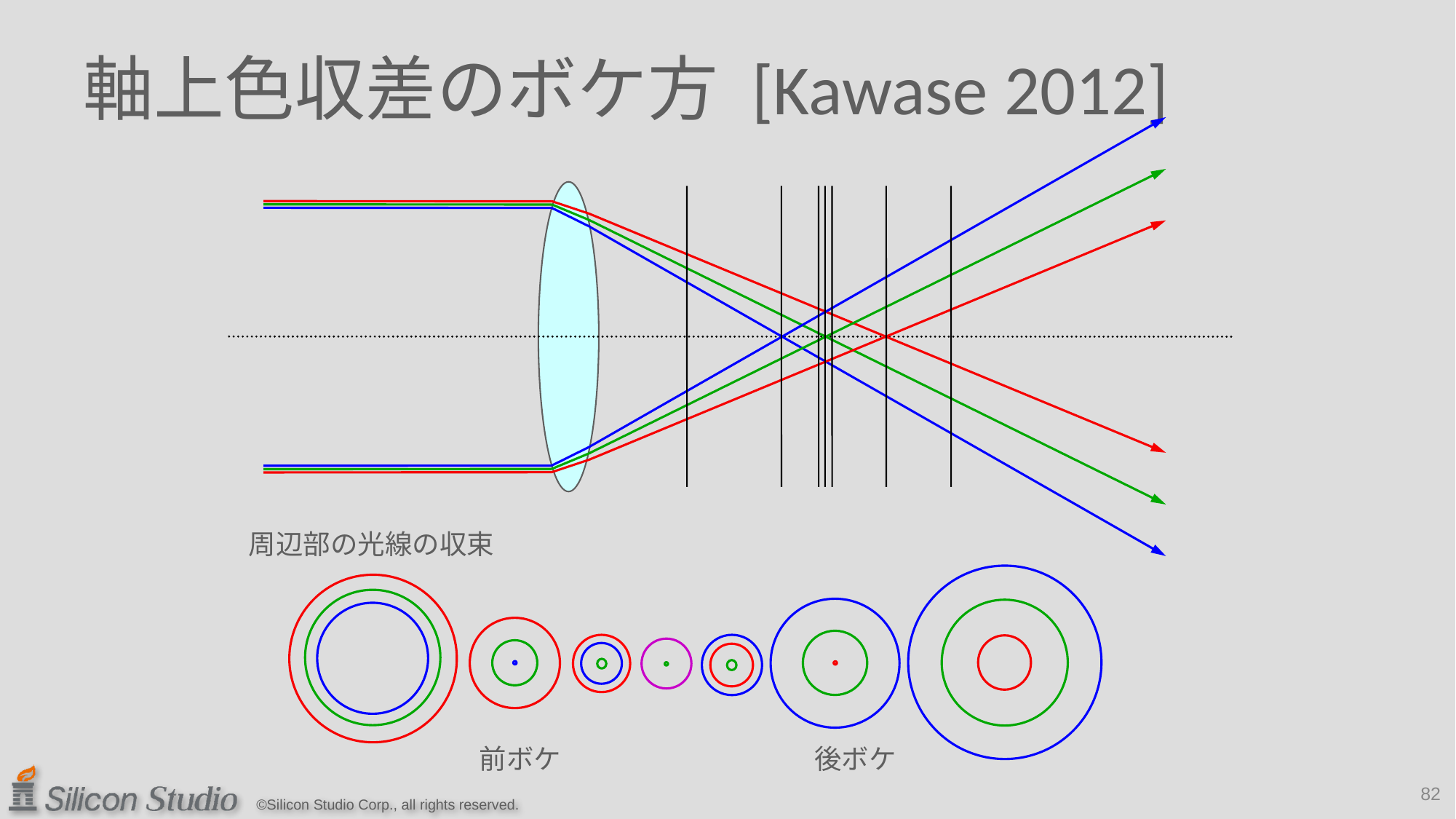

# 軸上色収差のボケ方 [Kawase 2012]

周辺部の光線の収束

前ボケ
後ボケ
82